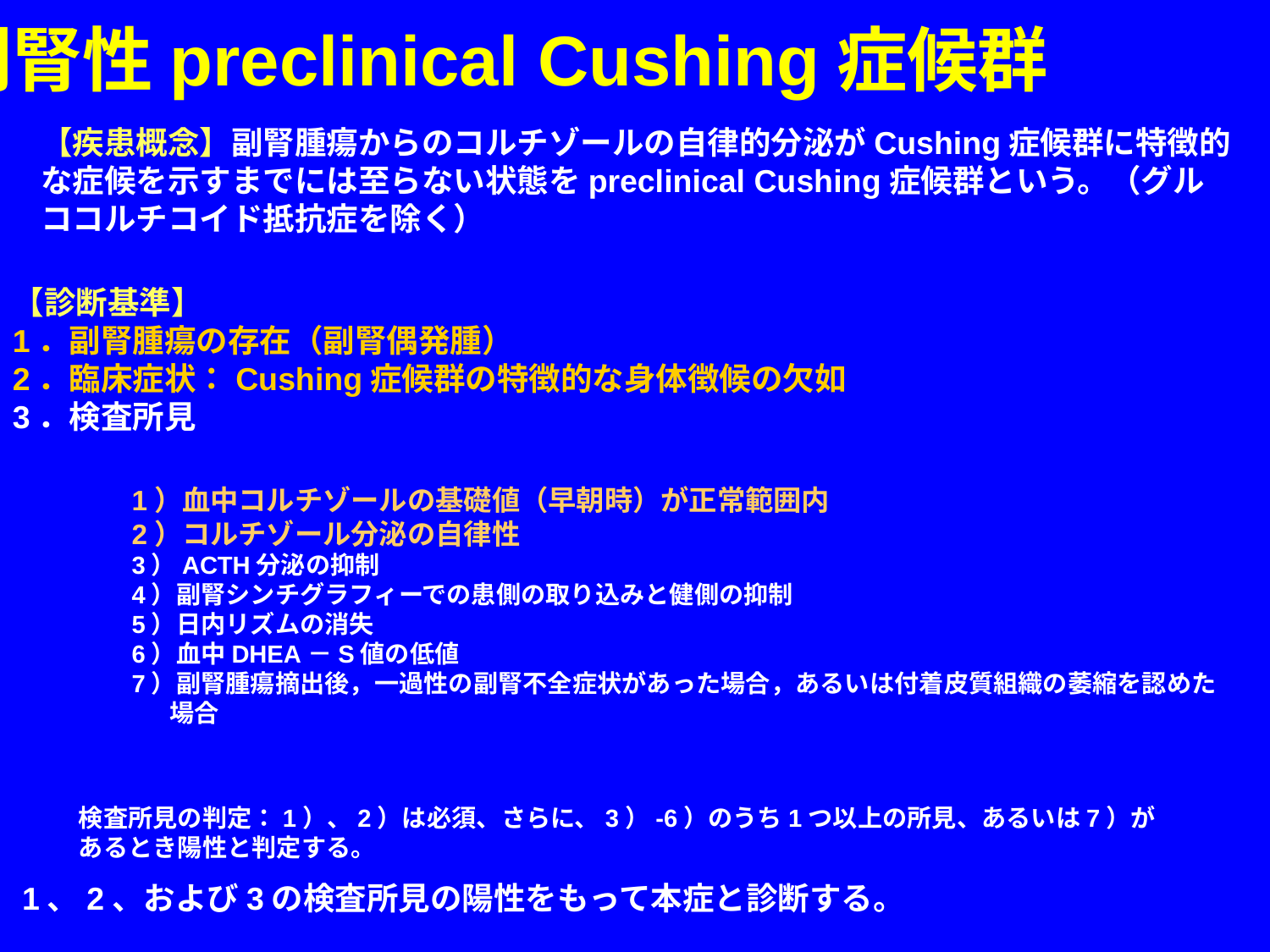

副腎性preclinical Cushing症候群
【疾患概念】副腎腫瘍からのコルチゾールの自律的分泌がCushing症候群に特徴的な症候を示すまでには至らない状態をpreclinical Cushing症候群という。（グルココルチコイド抵抗症を除く）
【診断基準】
1．副腎腫瘍の存在（副腎偶発腫）
2．臨床症状：Cushing症候群の特徴的な身体徴候の欠如
3．検査所見
1）血中コルチゾールの基礎値（早朝時）が正常範囲内
2）コルチゾール分泌の自律性
3）ACTH分泌の抑制
4）副腎シンチグラフィーでの患側の取り込みと健側の抑制
5）日内リズムの消失
6）血中DHEA－S値の低値
7）副腎腫瘍摘出後，一過性の副腎不全症状があった場合，あるいは付着皮質組織の萎縮を認めた場合
検査所見の判定：1）、2）は必須、さらに、3）-6）のうち1つ以上の所見、あるいは7）があるとき陽性と判定する。

1、2、および3の検査所見の陽性をもって本症と診断する。